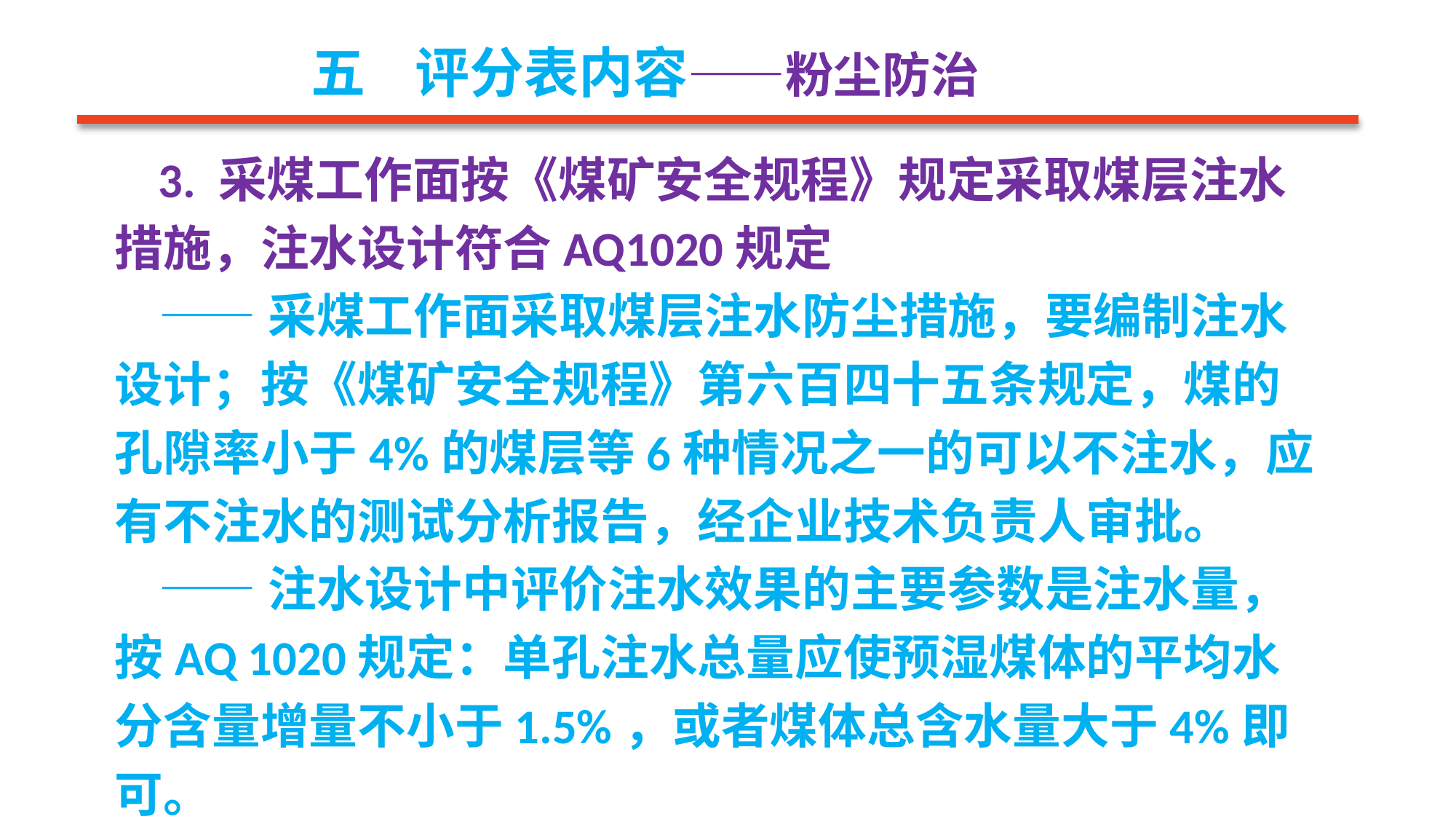

五    评分表内容——粉尘防治
    3. 采煤工作面按《煤矿安全规程》规定采取煤层注水措施，注水设计符合AQ1020规定
    ——采煤工作面采取煤层注水防尘措施，要编制注水设计；按《煤矿安全规程》第六百四十五条规定，煤的孔隙率小于4%的煤层等6种情况之一的可以不注水，应有不注水的测试分析报告，经企业技术负责人审批。
    ——注水设计中评价注水效果的主要参数是注水量，按AQ 1020规定：单孔注水总量应使预湿煤体的平均水分含量增量不小于1.5%，或者煤体总含水量大于4%即可。